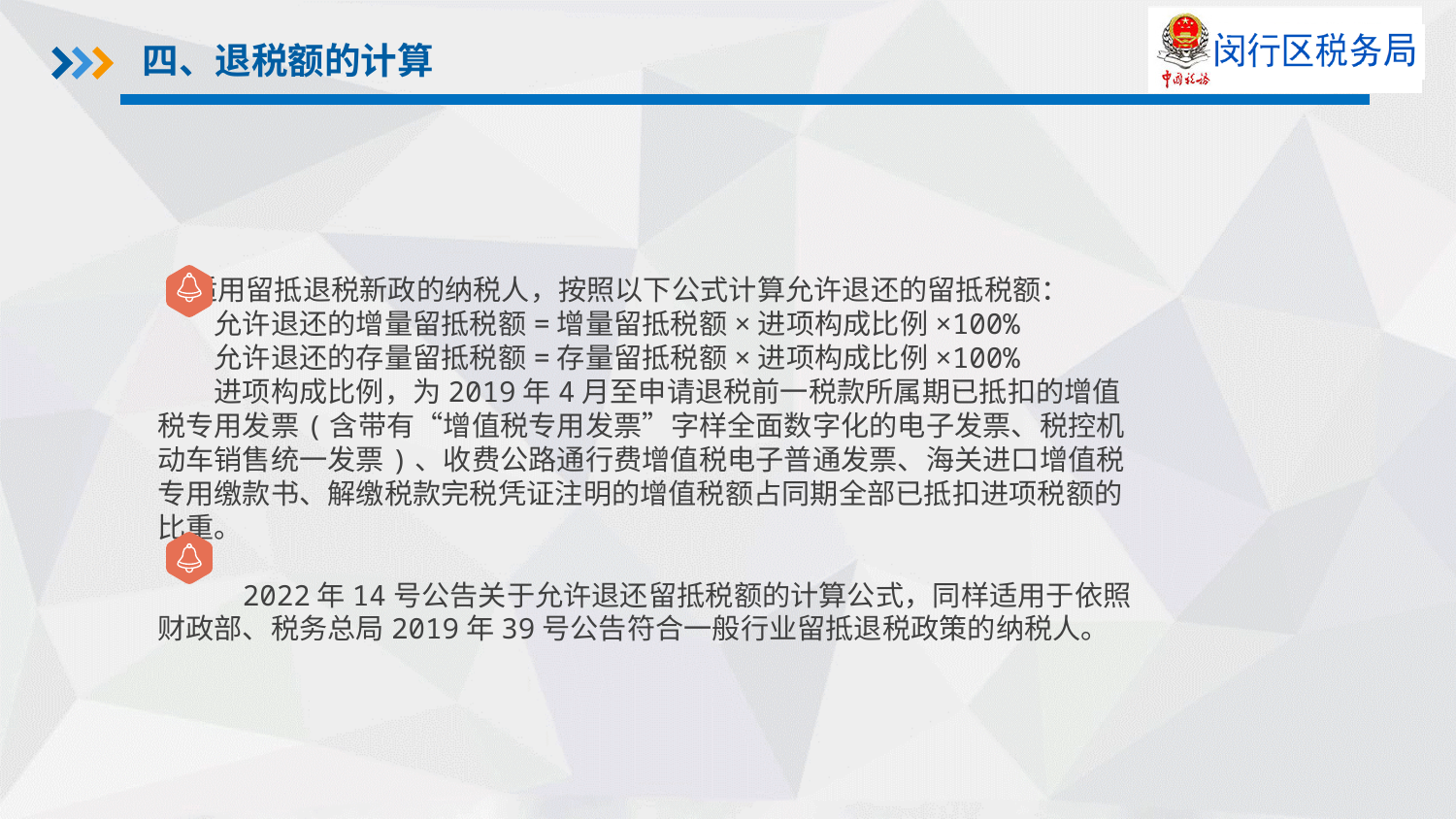

四、退税额的计算

    适用留抵退税新政的纳税人，按照以下公式计算允许退还的留抵税额：
　　允许退还的增量留抵税额=增量留抵税额×进项构成比例×100%
　　允许退还的存量留抵税额=存量留抵税额×进项构成比例×100%
　　进项构成比例，为2019年4月至申请退税前一税款所属期已抵扣的增值税专用发票(含带有“增值税专用发票”字样全面数字化的电子发票、税控机动车销售统一发票)、收费公路通行费增值税电子普通发票、海关进口增值税专用缴款书、解缴税款完税凭证注明的增值税额占同期全部已抵扣进项税额的比重。

     2022年14号公告关于允许退还留抵税额的计算公式，同样适用于依照财政部、税务总局2019年39号公告符合一般行业留抵退税政策的纳税人。